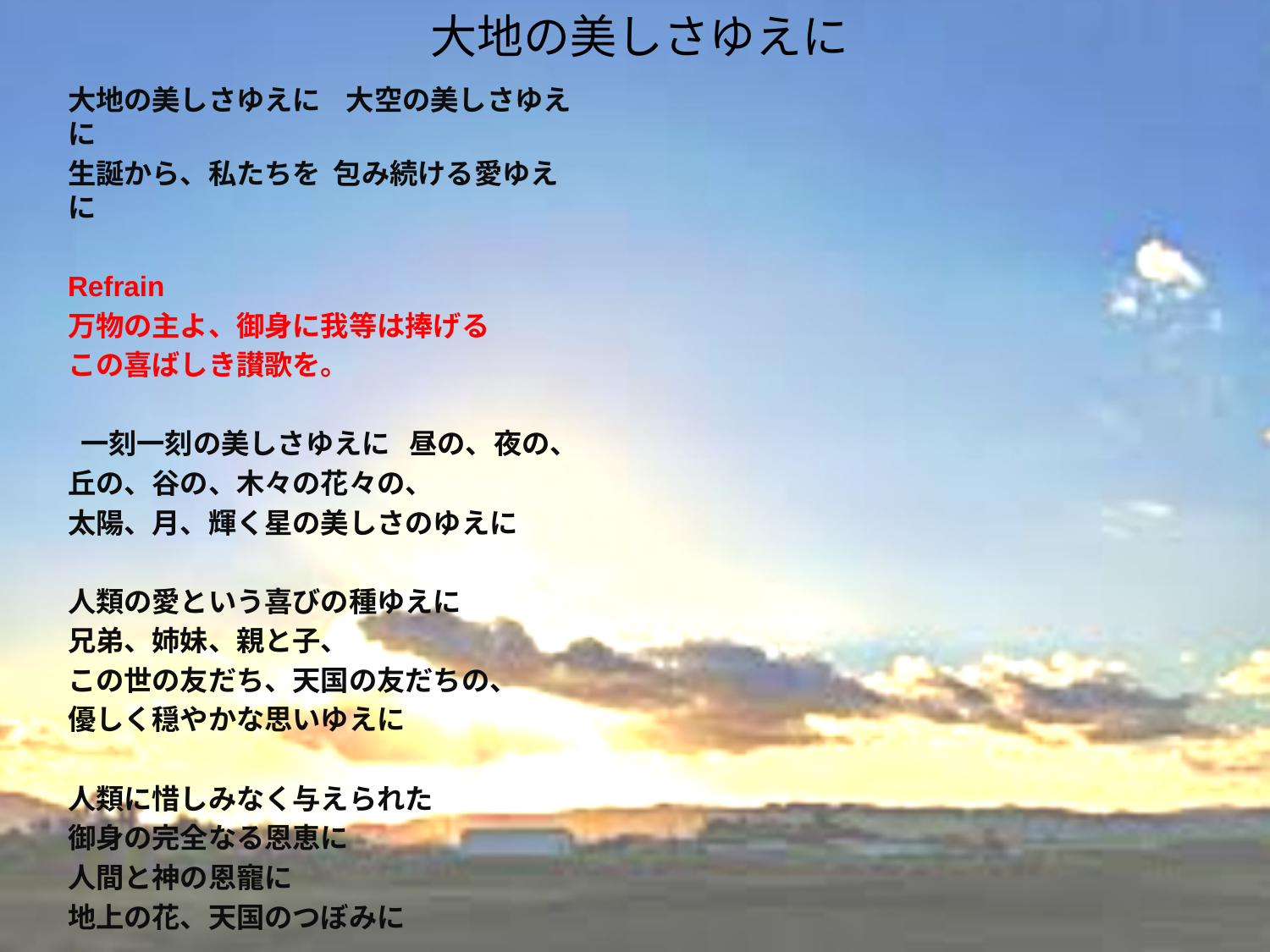

# 大地の美しさゆえに
大地の美しさゆえに    大空の美しさゆえに
生誕から、私たちを  包み続ける愛ゆえに

Refrain
万物の主よ、御身に我等は捧げる
この喜ばしき讃歌を。

 一刻一刻の美しさゆえに   昼の、夜の、
丘の、谷の、木々の花々の、
太陽、月、輝く星の美しさのゆえに

人類の愛という喜びの種ゆえに
兄弟、姉妹、親と子、
この世の友だち、天国の友だちの、
優しく穏やかな思いゆえに

人類に惜しみなく与えられた
御身の完全なる恩恵に
人間と神の恩寵に
地上の花、天国のつぼみに